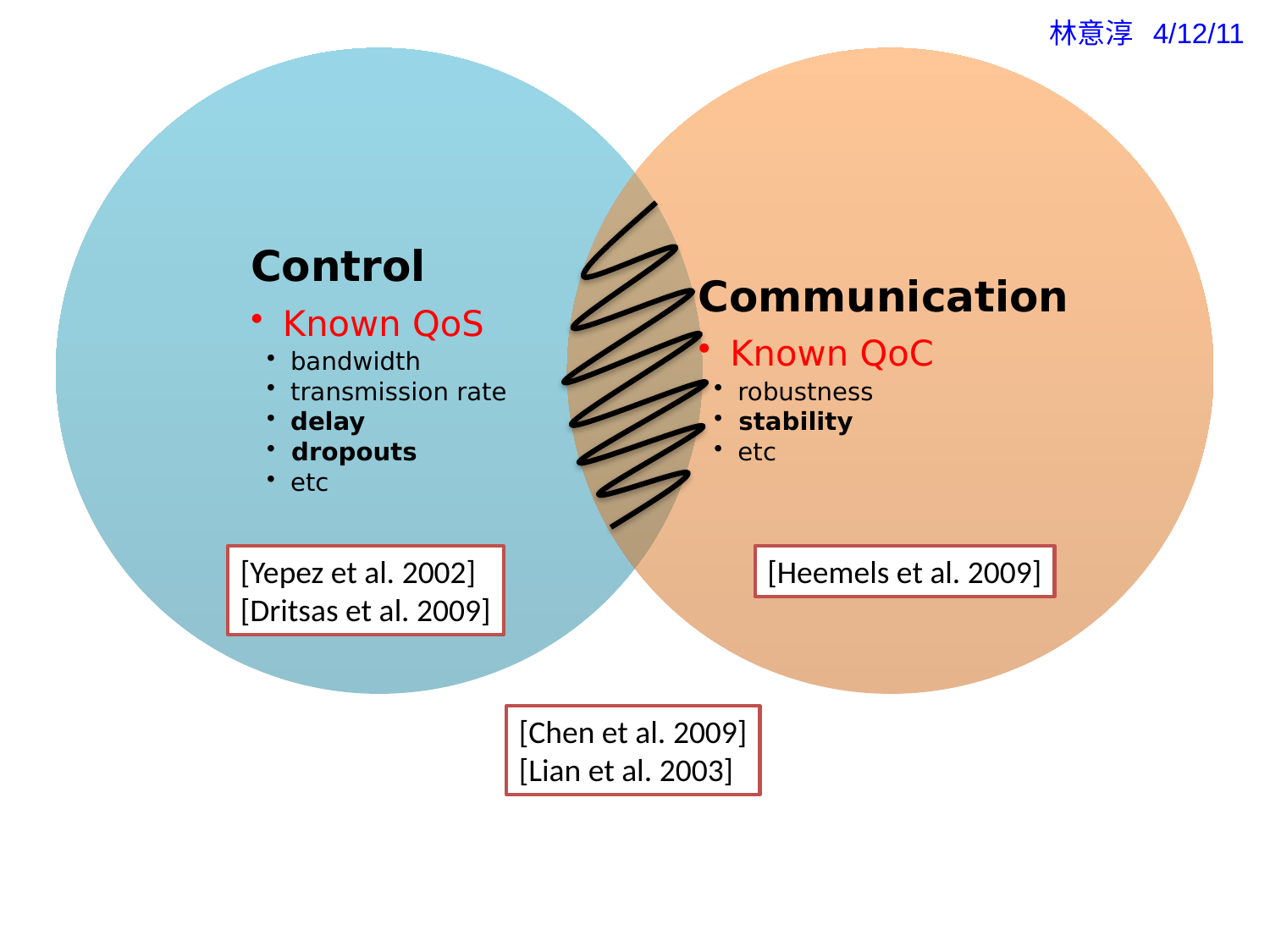

林意淳  4/12/11
Control
Known QoS
 bandwidth
 transmission rate
 delay
 dropouts
 etc
Communication
Known QoC
 robustness
 stability
 etc

[Yepez et al. 2002]
[Dritsas et al. 2009]
[Heemels et al. 2009]
[Chen et al. 2009]
[Lian et al. 2003]